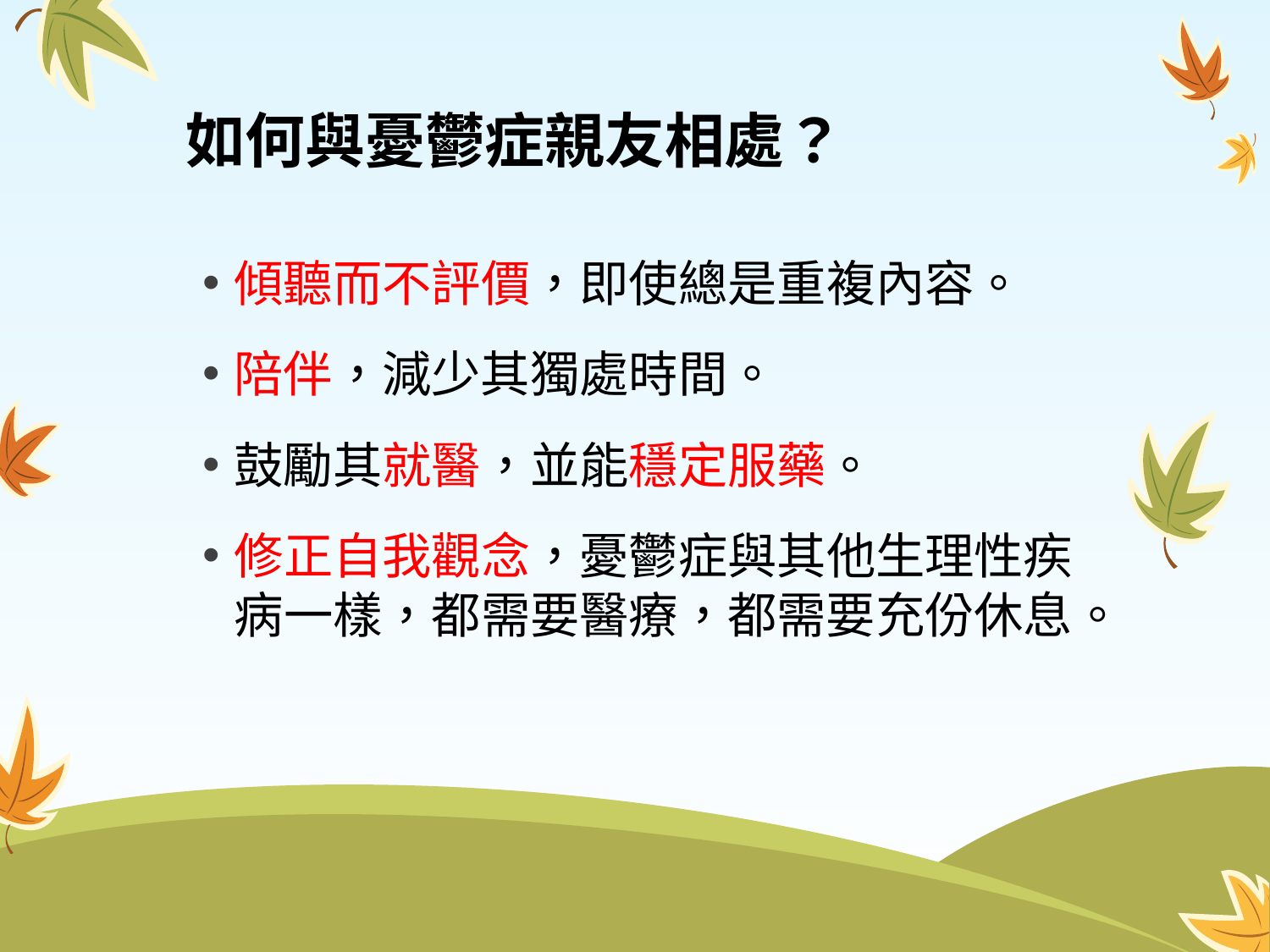

# 如何與憂鬱症親友相處？
傾聽而不評價，即使總是重複內容。
陪伴，減少其獨處時間。
鼓勵其就醫，並能穩定服藥。
修正自我觀念，憂鬱症與其他生理性疾病一樣，都需要醫療，都需要充份休息。